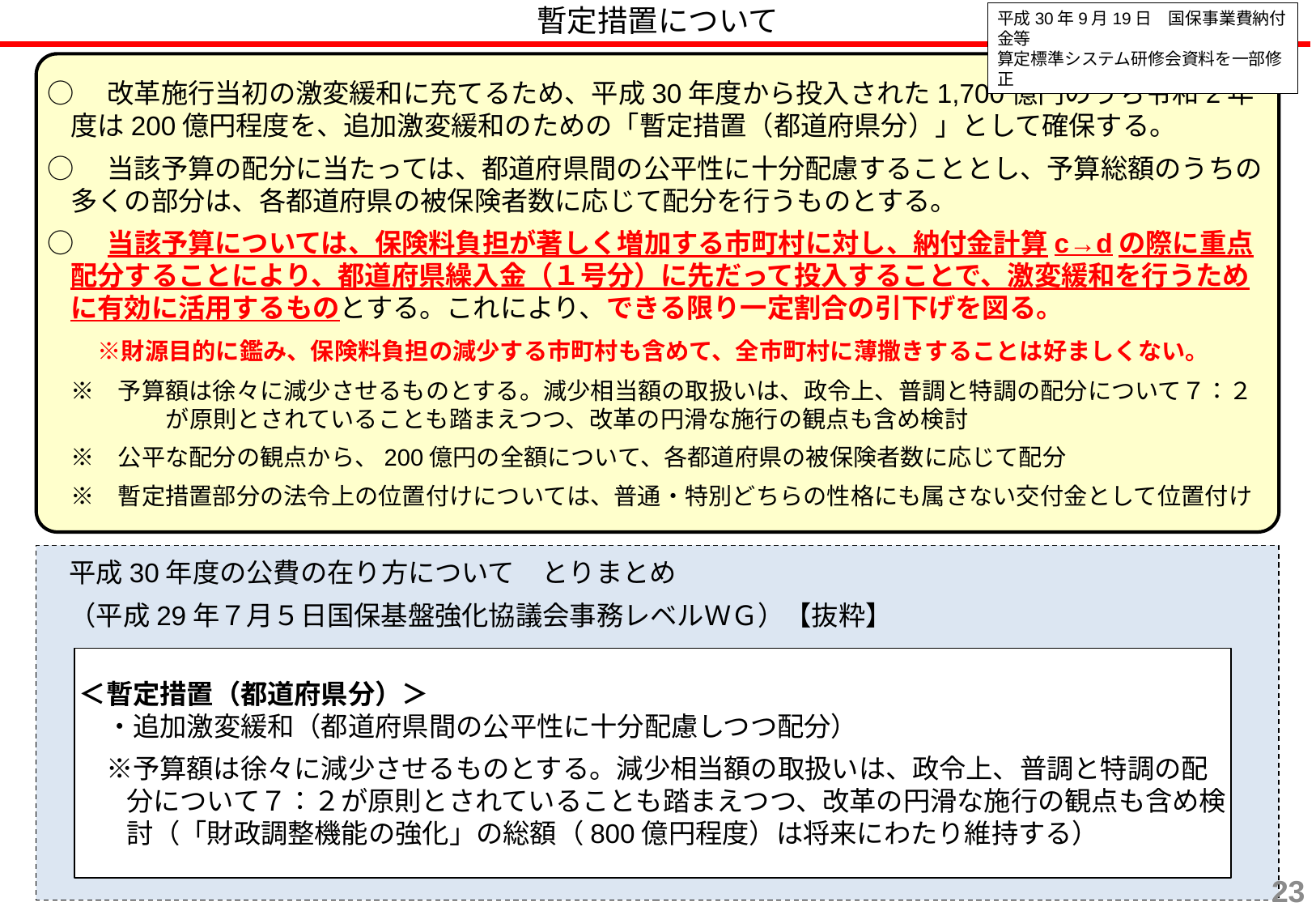

# 暫定措置について
平成30年9月19日　国保事業費納付金等
算定標準システム研修会資料を一部修正
○　改革施行当初の激変緩和に充てるため、平成30年度から投入された1,700億円のうち令和2年度は200億円程度を、追加激変緩和のための「暫定措置（都道府県分）」として確保する。
○　当該予算の配分に当たっては、都道府県間の公平性に十分配慮することとし、予算総額のうちの多くの部分は、各都道府県の被保険者数に応じて配分を行うものとする。
○　当該予算については、保険料負担が著しく増加する市町村に対し、納付金計算c→dの際に重点配分することにより、都道府県繰入金（１号分）に先だって投入することで、激変緩和を行うために有効に活用するものとする。これにより、できる限り一定割合の引下げを図る。
　　※財源目的に鑑み、保険料負担の減少する市町村も含めて、全市町村に薄撒きすることは好ましくない。
　※　予算額は徐々に減少させるものとする。減少相当額の取扱いは、政令上、普調と特調の配分について７：２　　　が原則とされていることも踏まえつつ、改革の円滑な施行の観点も含め検討
　※　公平な配分の観点から、200億円の全額について、各都道府県の被保険者数に応じて配分
　※　暫定措置部分の法令上の位置付けについては、普通・特別どちらの性格にも属さない交付金として位置付け

平成30年度の公費の在り方について　とりまとめ
（平成29年７月５日国保基盤強化協議会事務レベルＷＧ）【抜粋】
＜暫定措置（都道府県分）＞
　・追加激変緩和（都道府県間の公平性に十分配慮しつつ配分）
　※予算額は徐々に減少させるものとする。減少相当額の取扱いは、政令上、普調と特調の配分について７：２が原則とされていることも踏まえつつ、改革の円滑な施行の観点も含め検討（「財政調整機能の強化」の総額（800億円程度）は将来にわたり維持する）
23